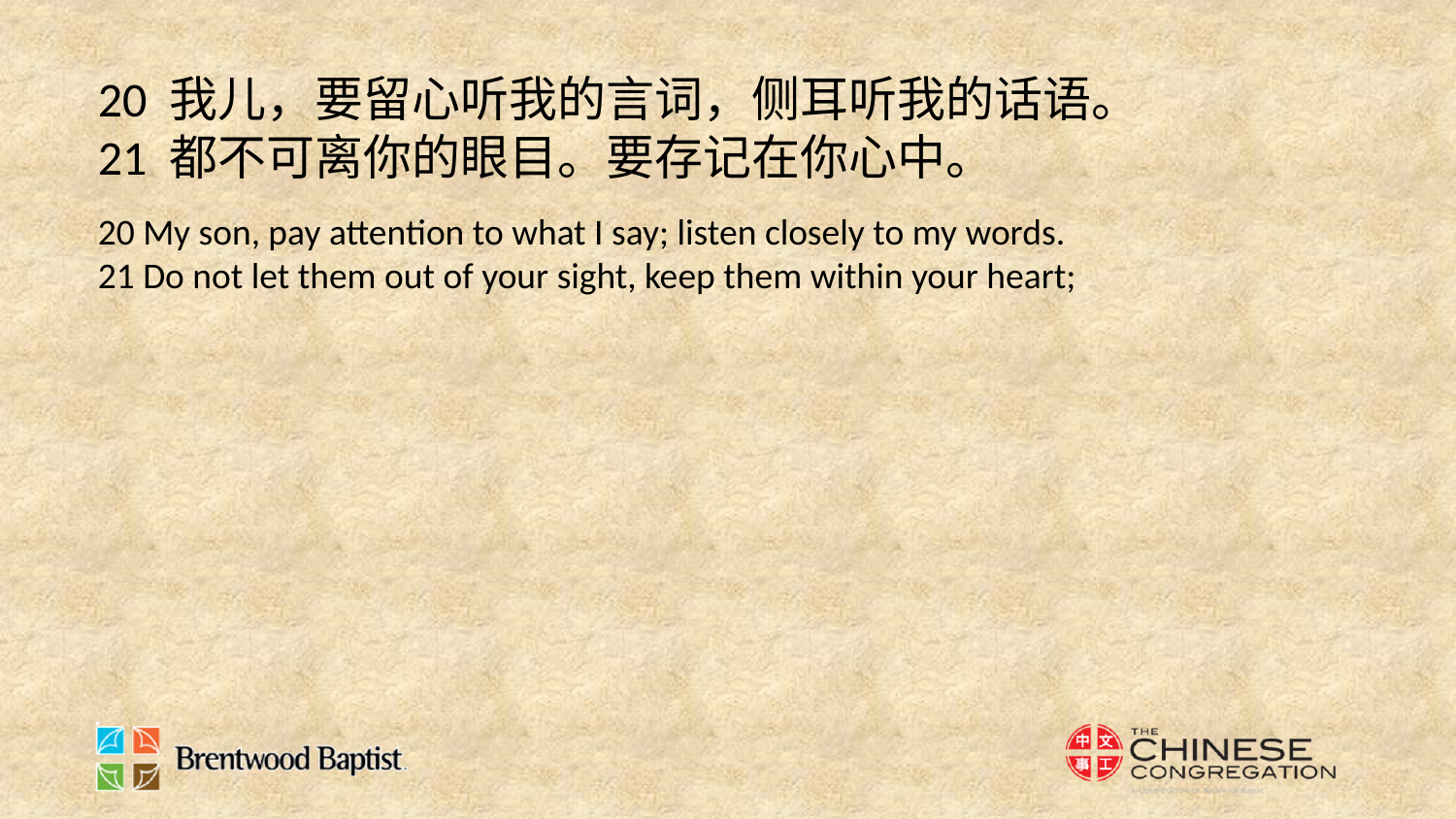

20 我儿，要留心听我的言词，侧耳听我的话语。
21 都不可离你的眼目。要存记在你心中。

20 My son, pay attention to what I say; listen closely to my words.
21 Do not let them out of your sight, keep them within your heart;